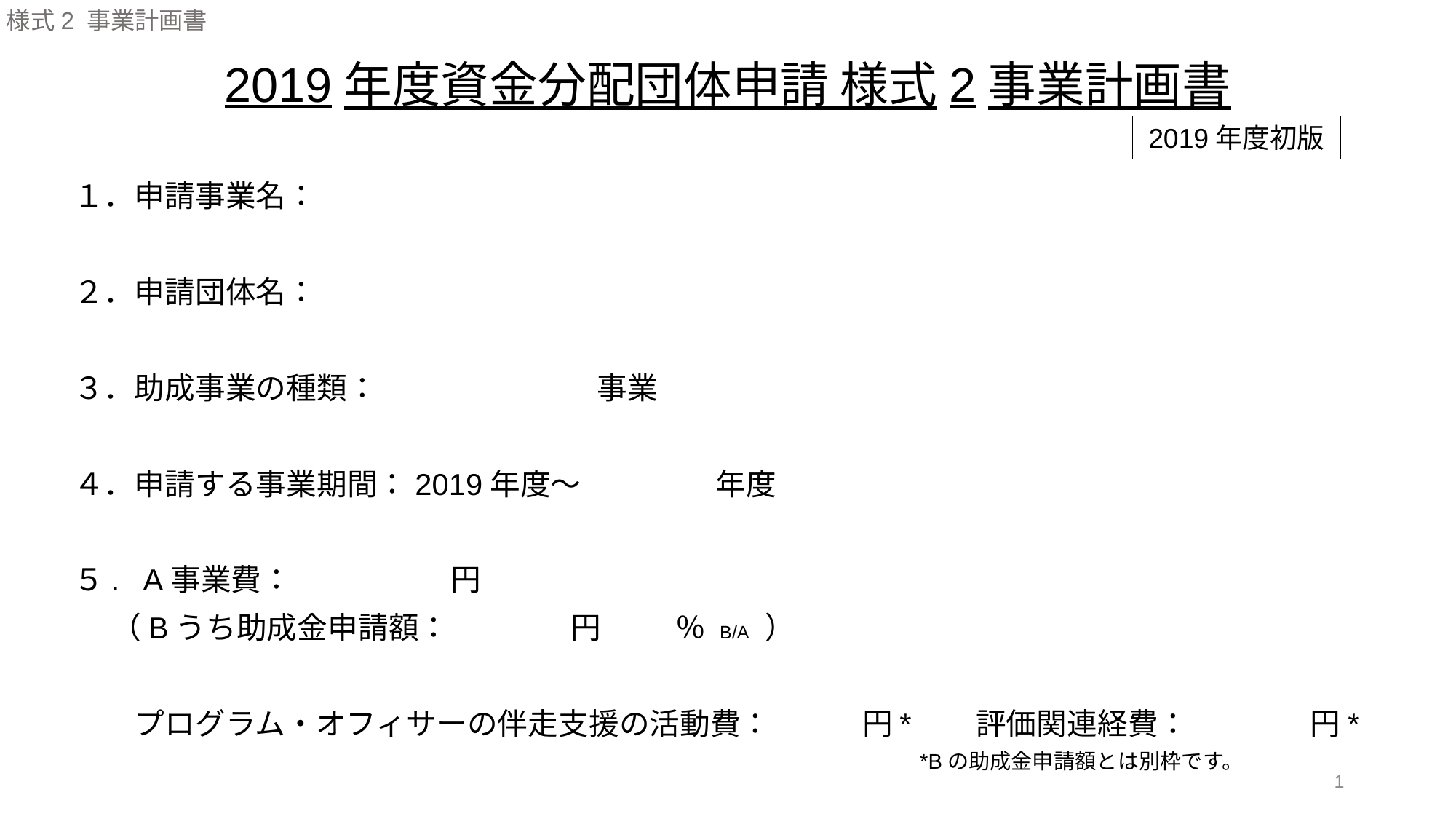

様式2 事業計画書
# 2019年度資金分配団体申請 様式2事業計画書
2019年度初版
１．申請事業名：

２．申請団体名：

３．助成事業の種類：　　　　　　　 事業

４．申請する事業期間：2019年度～  　　　　年度

５.   A事業費：　　　　　 円
　 （Bうち助成金申請額：　　　　円 　　 ％ B/A ）

　　プログラム・オフィサーの伴走支援の活動費：　　　円*　    評価関連経費：　　　　円*

*Bの助成金申請額とは別枠です。
1